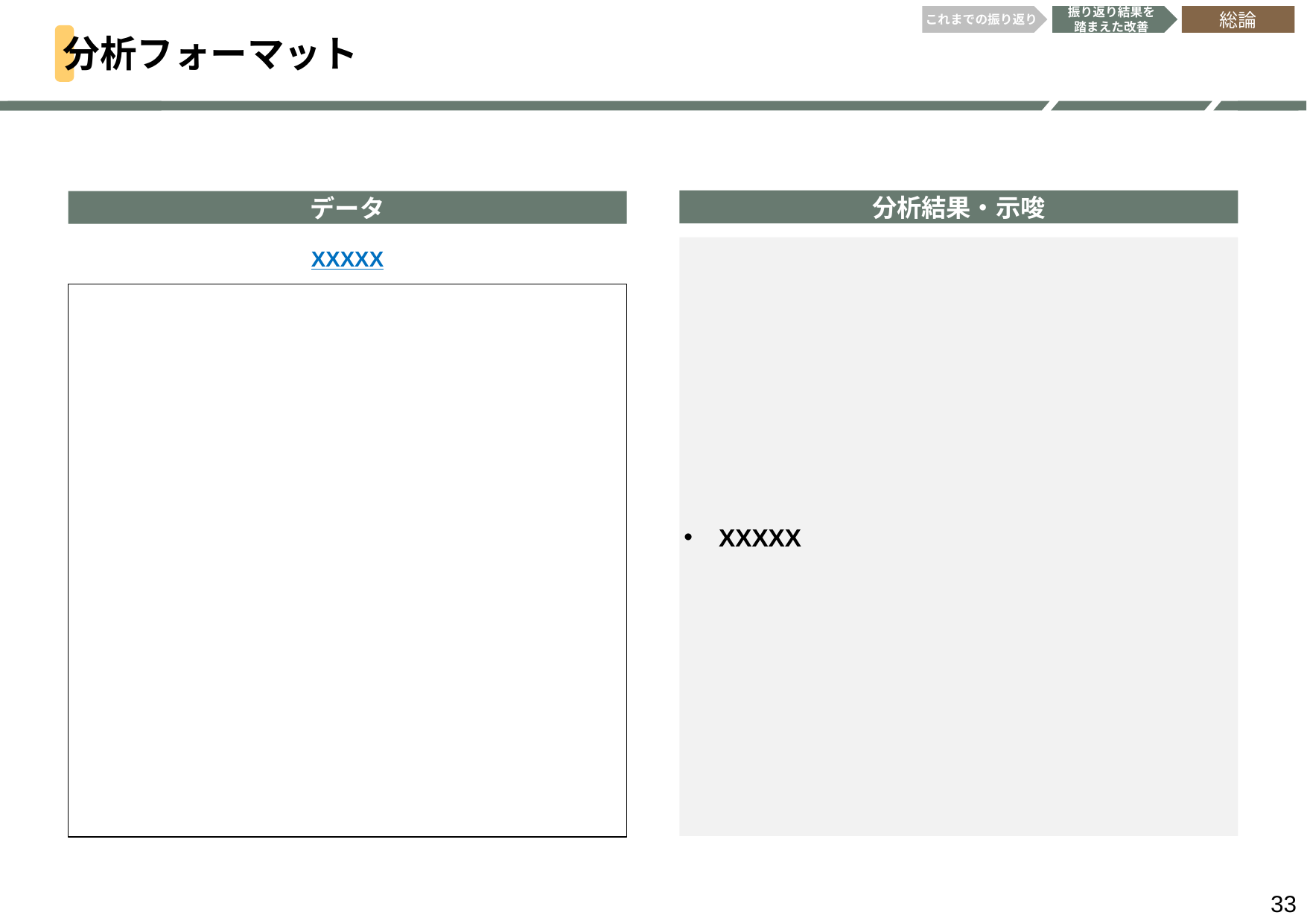

これまでの振り返り
振り返り結果を
踏まえた改善
総論
分析フォーマット
分析結果・示唆
データ
XXXXX
XXXXX

33